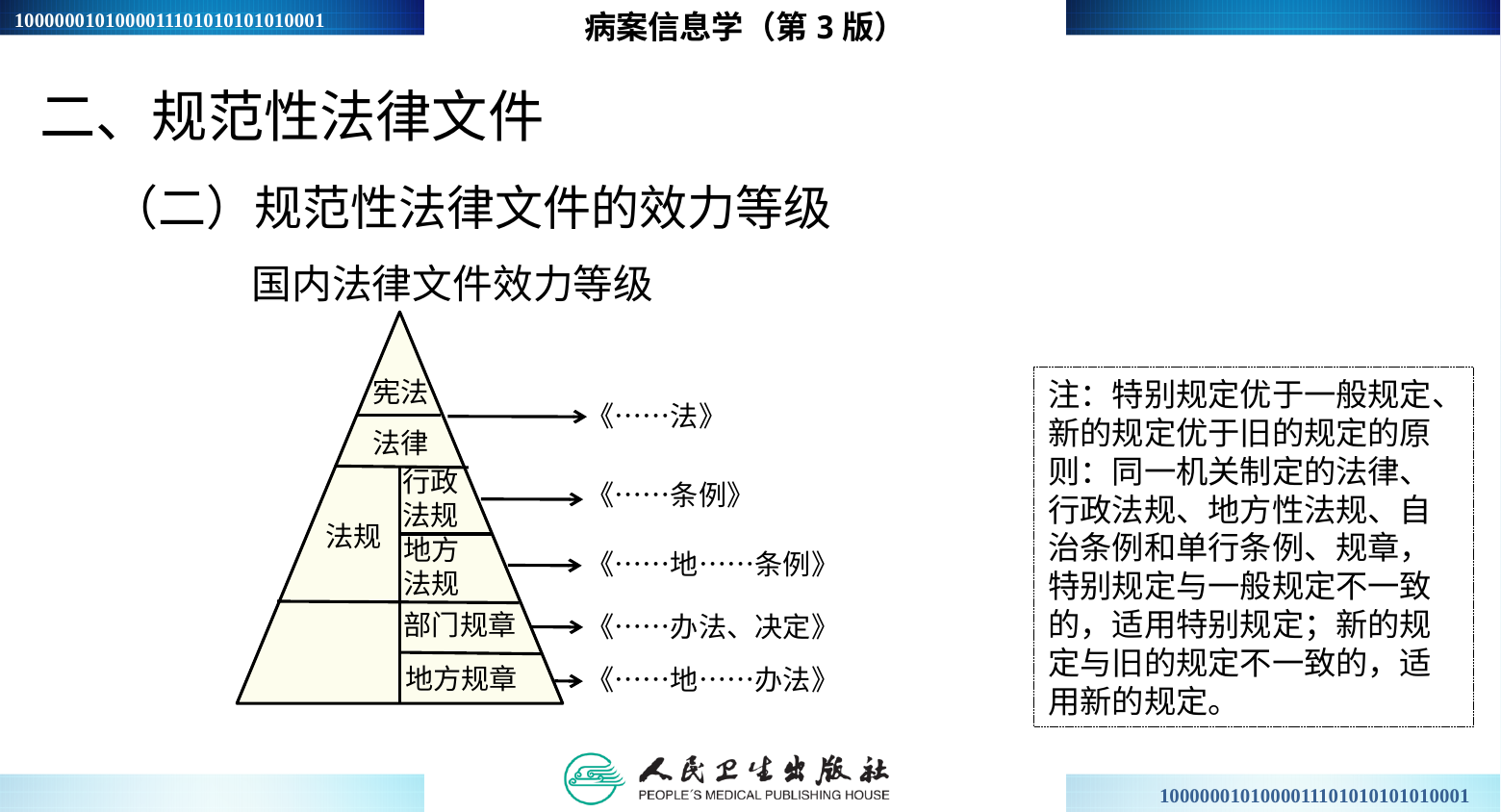

病案信息学（第3版）
二、规范性法律文件
（二）规范性法律文件的效力等级
国内法律文件效力等级

宪法
注：特别规定优于一般规定、新的规定优于旧的规定的原则：同一机关制定的法律、行政法规、地方性法规、自治条例和单行条例、规章，特别规定与一般规定不一致的，适用特别规定；新的规定与旧的规定不一致的，适用新的规定。
《……法》
法律
行政
法规
《……条例》
法规
地方
法规
《……地……条例》
部门规章
《……办法、决定》
地方规章
《……地……办法》